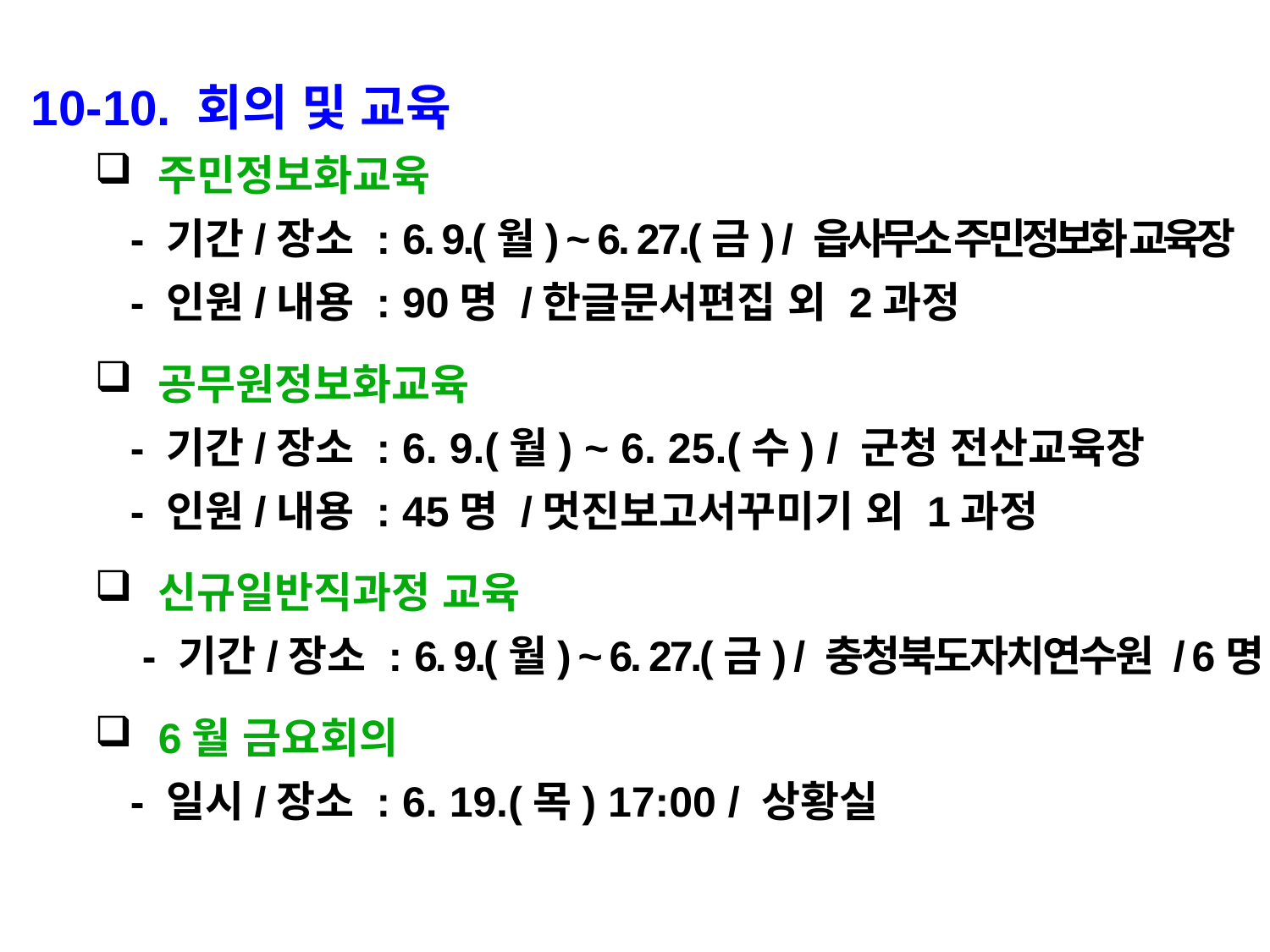

10-10. 회의 및 교육
주민정보화교육
   - 기간/장소 : 6. 9.(월) ~ 6. 27.(금) / 읍사무소 주민정보화 교육장
   - 인원/내용 : 90명 /한글문서편집 외 2과정

공무원정보화교육
   - 기간/장소 : 6. 9.(월) ~ 6. 25.(수) / 군청 전산교육장
   - 인원/내용 : 45명 /멋진보고서꾸미기 외 1과정

신규일반직과정 교육
    - 기간/장소 : 6. 9.(월) ~ 6. 27.(금) / 충청북도자치연수원 / 6명

6월 금요회의
   - 일시/장소 : 6. 19.(목) 17:00 / 상황실